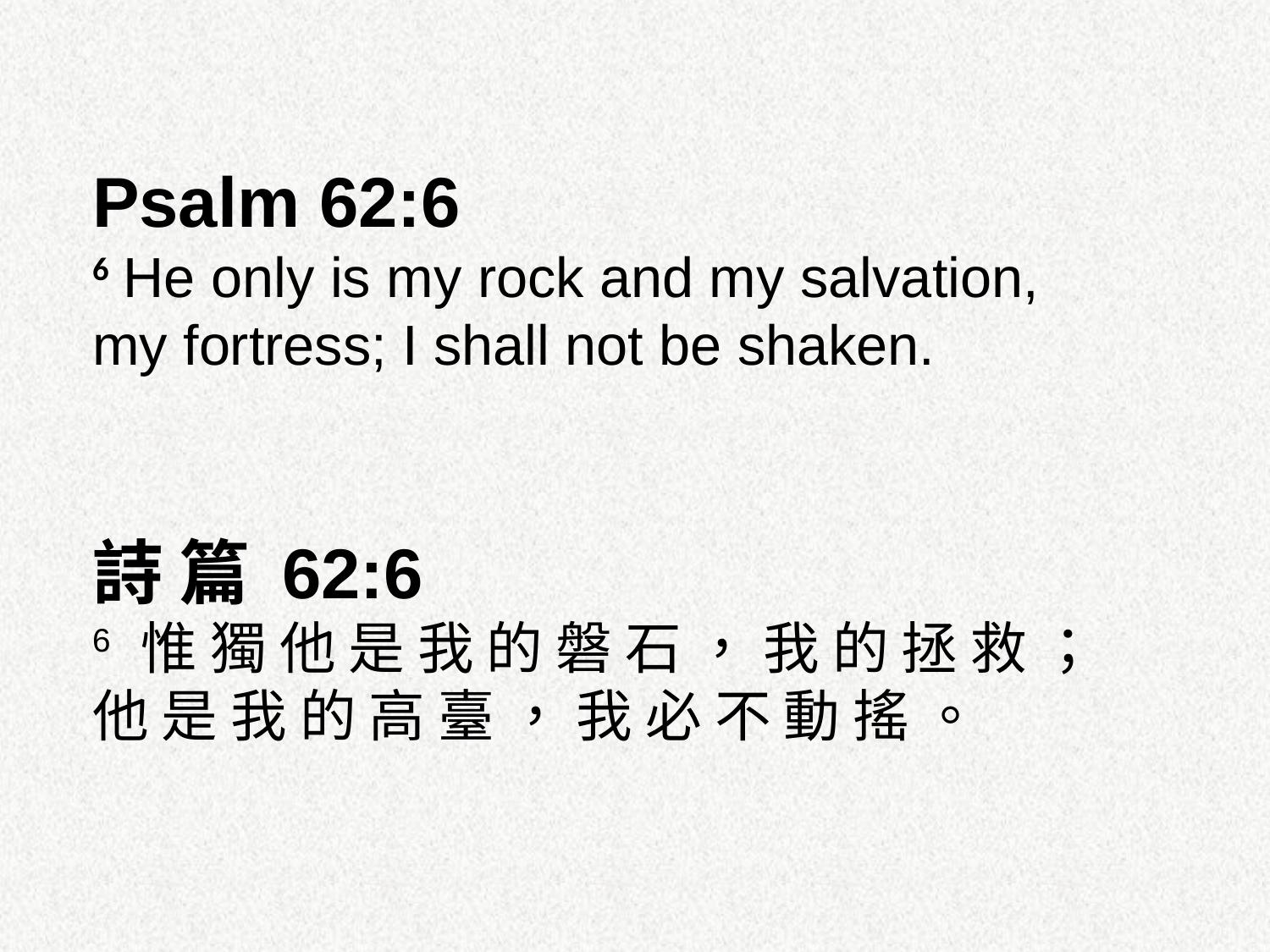

Psalm 62:6
6  He only is my rock and my salvation, my fortress; I shall not be shaken.
詩 篇 62:6
6  惟 獨 他 是 我 的 磐 石 ， 我 的 拯 救 ； 他 是 我 的 高 臺 ， 我 必 不 動 搖 。